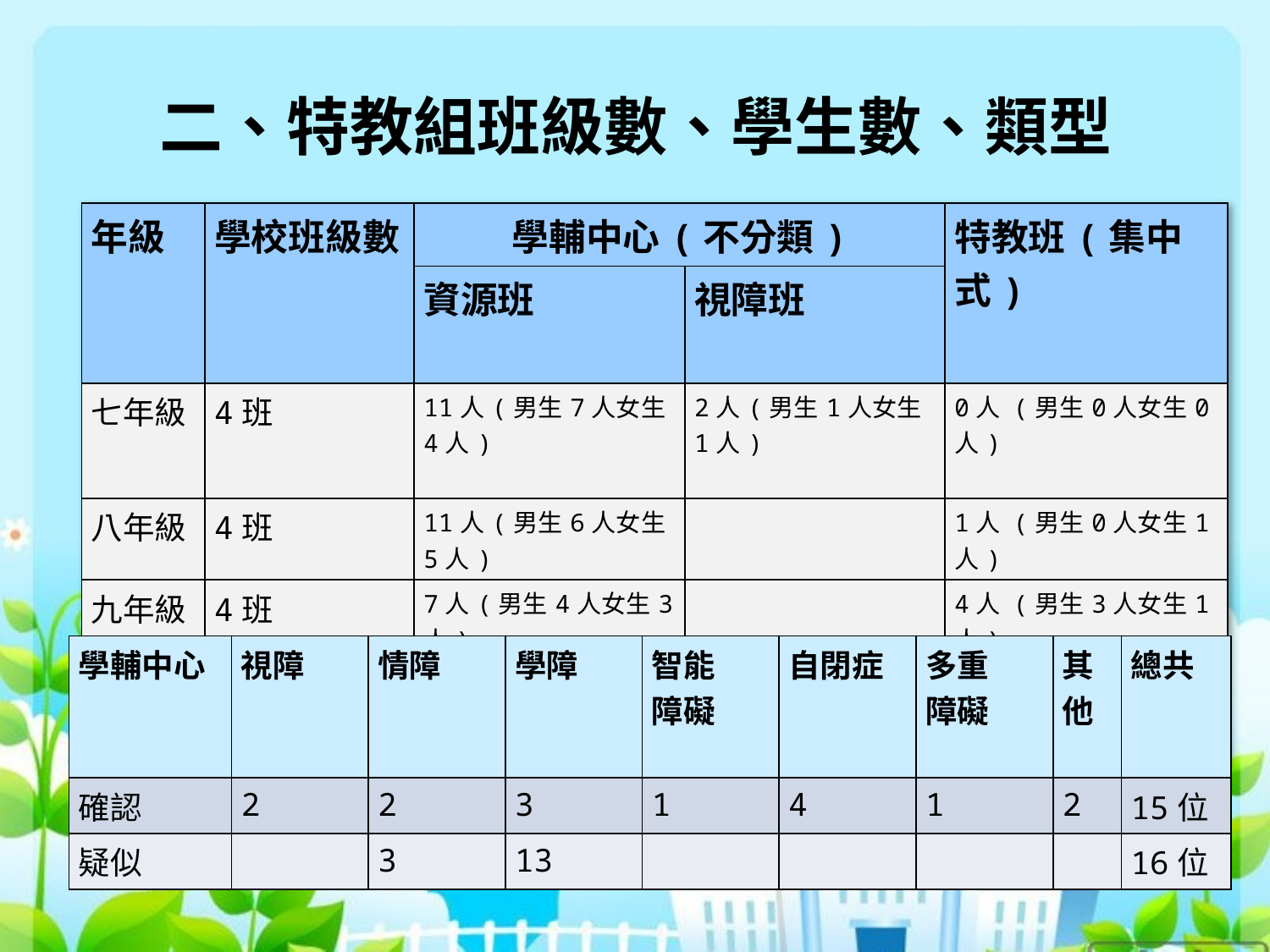

# 二、特教組班級數、學生數、類型
| 年級 | 學校班級數 | 學輔中心(不分類) |  | 特教班(集中式) |
| --- | --- | --- | --- | --- |
|  |  | 資源班 | 視障班 |  |
| 七年級 | 4班 | 11人(男生7人女生4人) | 2人(男生1人女生1人) | 0人 (男生0人女生0人) |
| 八年級 | 4班 | 11人(男生6人女生5人) |  | 1人 (男生0人女生1人) |
| 九年級 | 4班 | 7人(男生4人女生3人) |  | 4人 (男生3人女生1人) |
| 合計 | 12班 | 31人(男生14人女生10人) |  | 共5人， |
| 學輔中心 | 視障 | 情障 | 學障 | 智能 障礙 | 自閉症 | 多重 障礙 | 其他 | 總共 |
| --- | --- | --- | --- | --- | --- | --- | --- | --- |
| 確認 | 2 | 2 | 3 | 1 | 4 | 1 | 2 | 15位 |
| 疑似 |  | 3 | 13 |  |  |  |  | 16位 |